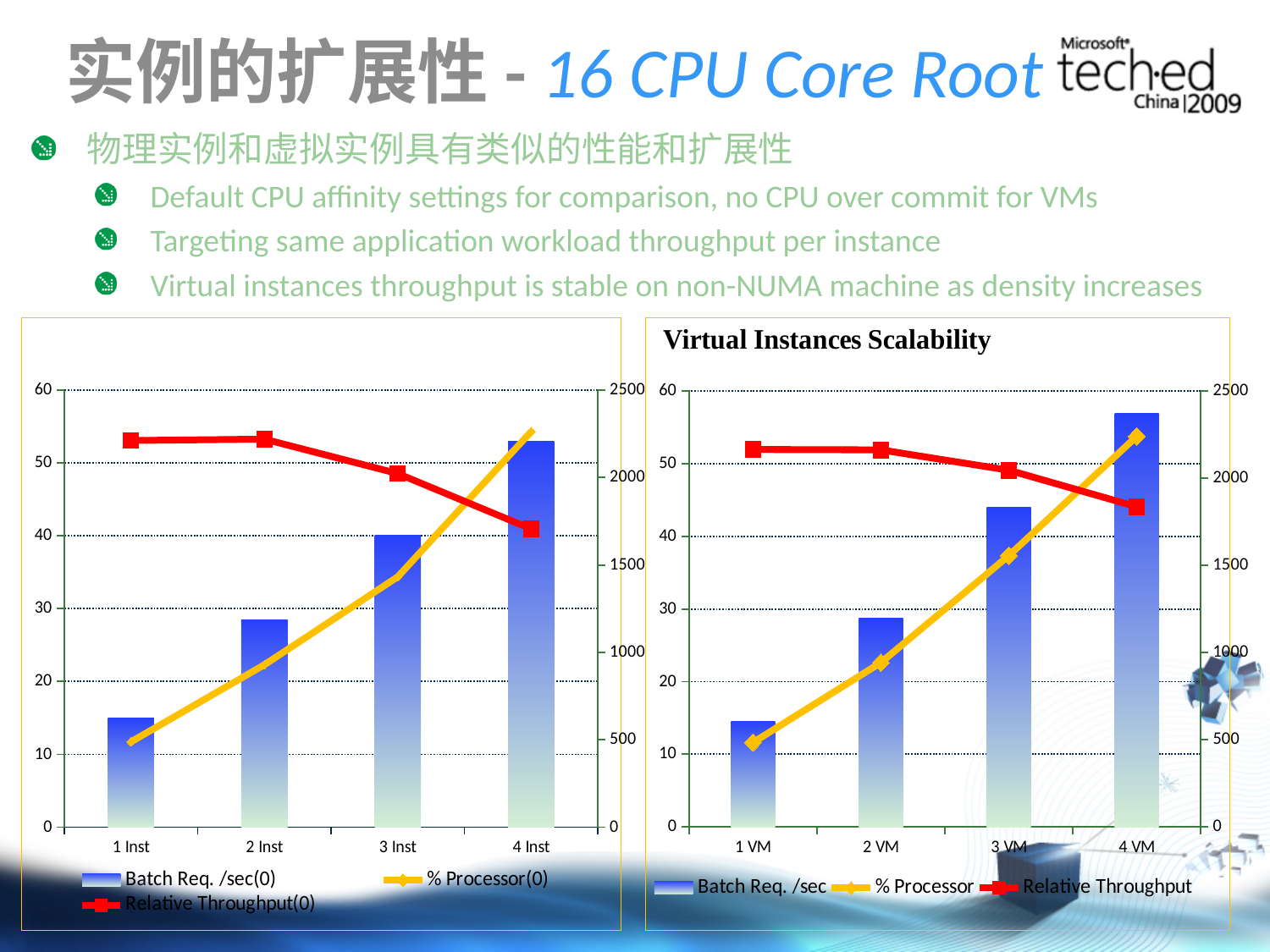

# 实例的扩展性- 16 CPU Core Root
物理实例和虚拟实例具有类似的性能和扩展性
Default CPU affinity settings for comparison, no CPU over commit for VMs
Targeting same application workload throughput per instance
Virtual instances throughput is stable on non-NUMA machine as density increases

### Chart

| Category | Batch Req. /sec(0) | % Processor(0) | Relative Throughput(0) |
|---|---|---|---|
| 1 Inst | 625.974 | 11.713000000000001 | 53.08 |
| 2 Inst | 1188.1599999999999 | 22.3 | 53.28 |
| 3 Inst | 1668.6 | 34.370000000000005 | 48.55 |
| 4 Inst | 2206.375000000014 | 54.309999999999995 | 40.949999999999996 |

### Chart

| Category | Batch Req. /sec | % Processor | Relative Throughput |
|---|---|---|---|
| 1 VM | 603.4 | 11.61 | 51.97 |
| 2 VM | 1196.99 | 22.62 | 51.91 |
| 3 VM | 1834.25 | 37.349999999999994 | 49.11 |
| 4 VM | 2370.64 | 53.78 | 44.08 |